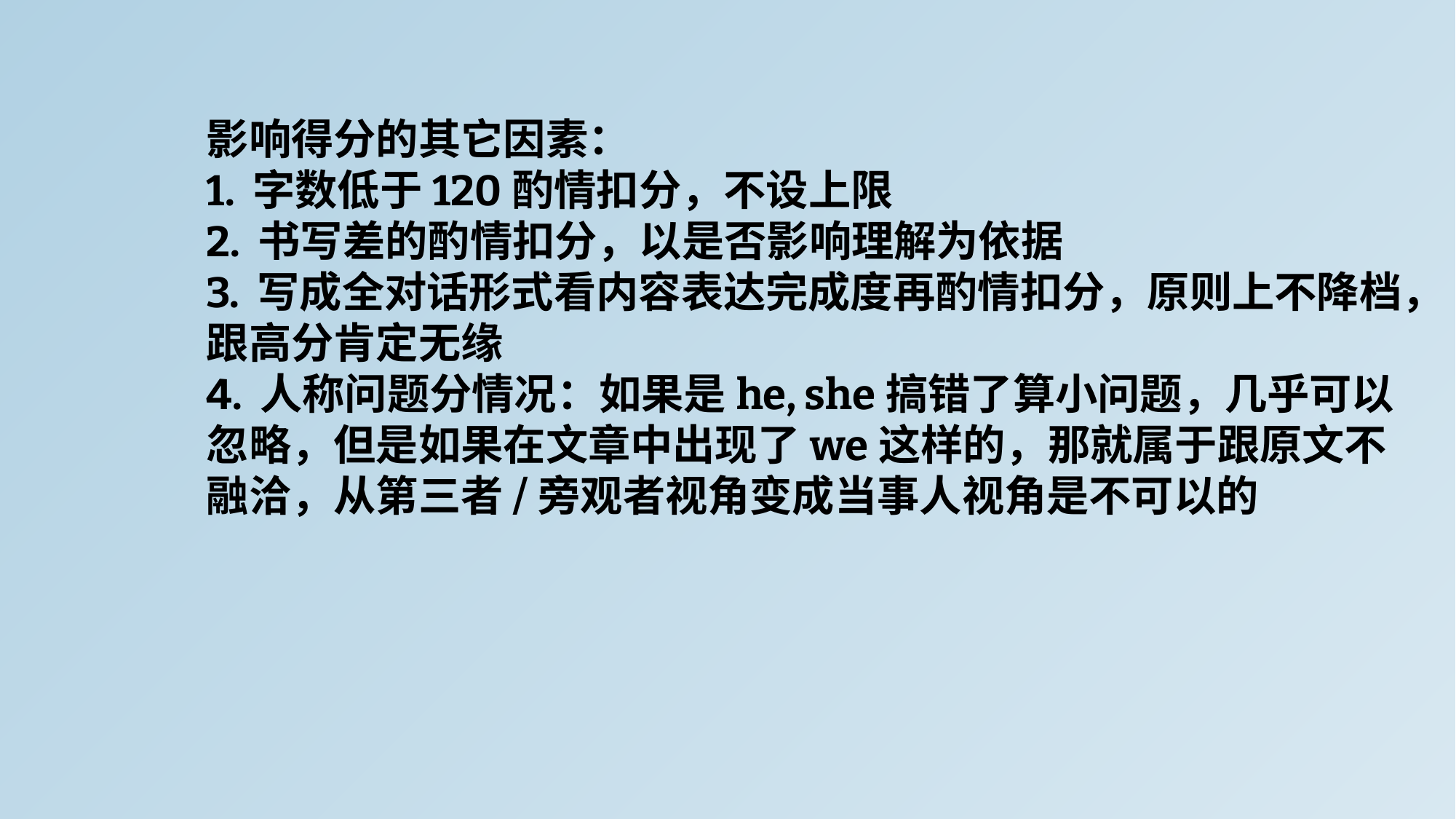

影响得分的其它因素：
1. 字数低于120酌情扣分，不设上限
2. 书写差的酌情扣分，以是否影响理解为依据
3. 写成全对话形式看内容表达完成度再酌情扣分，原则上不降档，跟高分肯定无缘
4. 人称问题分情况：如果是he, she搞错了算小问题，几乎可以忽略，但是如果在文章中出现了we这样的，那就属于跟原文不融洽，从第三者/旁观者视角变成当事人视角是不可以的